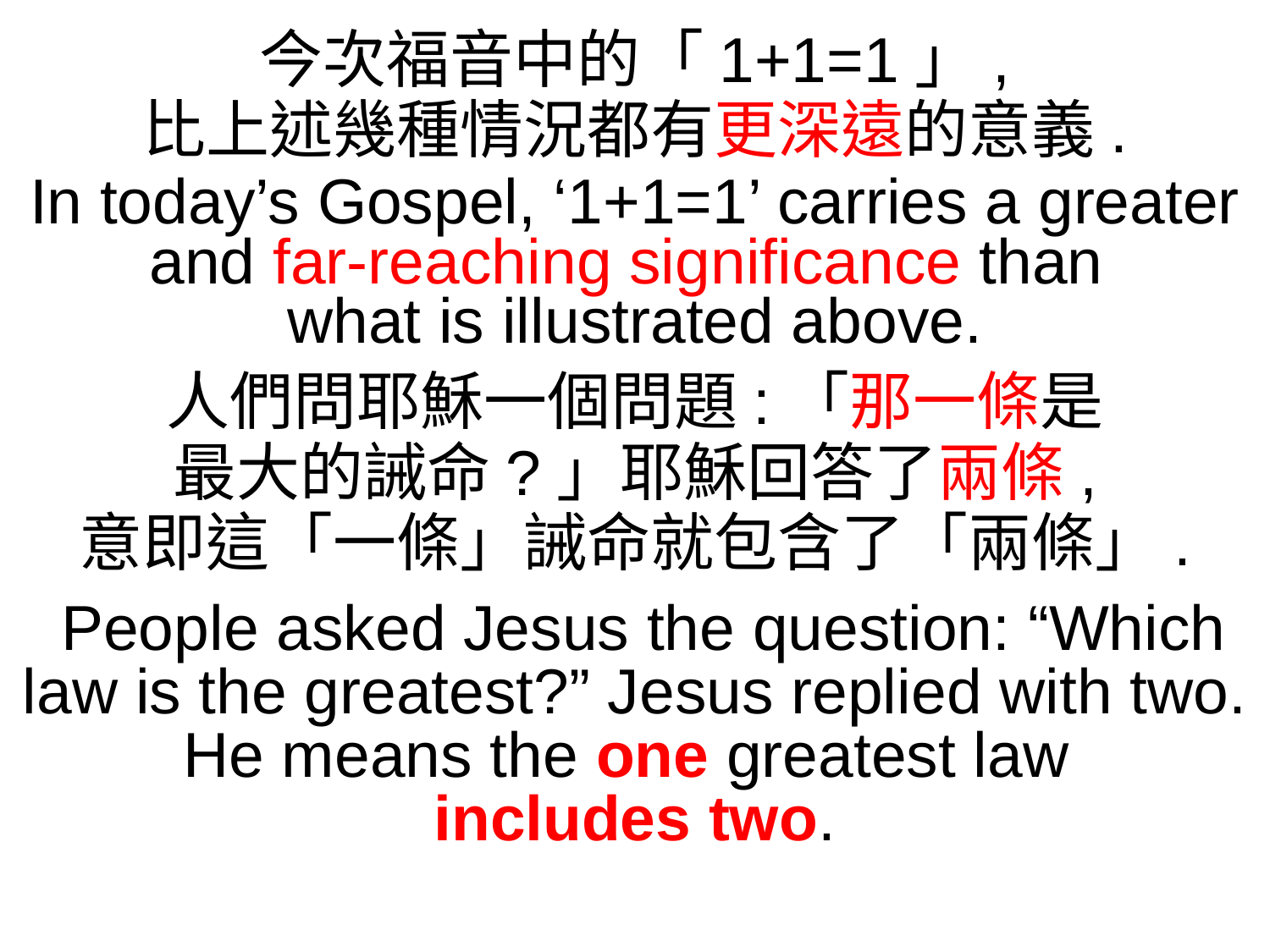

今次福音中的「1+1=1」,
比上述幾種情況都有更深遠的意義.
In today’s Gospel, ‘1+1=1’ carries a greater and far-reaching significance than
what is illustrated above.
人們問耶穌一個問題:「那一條是
最大的誡命?」耶穌回答了兩條,
意即這「一條」誡命就包含了「兩條」.
 People asked Jesus the question: “Which law is the greatest?” Jesus replied with two. He means the one greatest law
includes two.